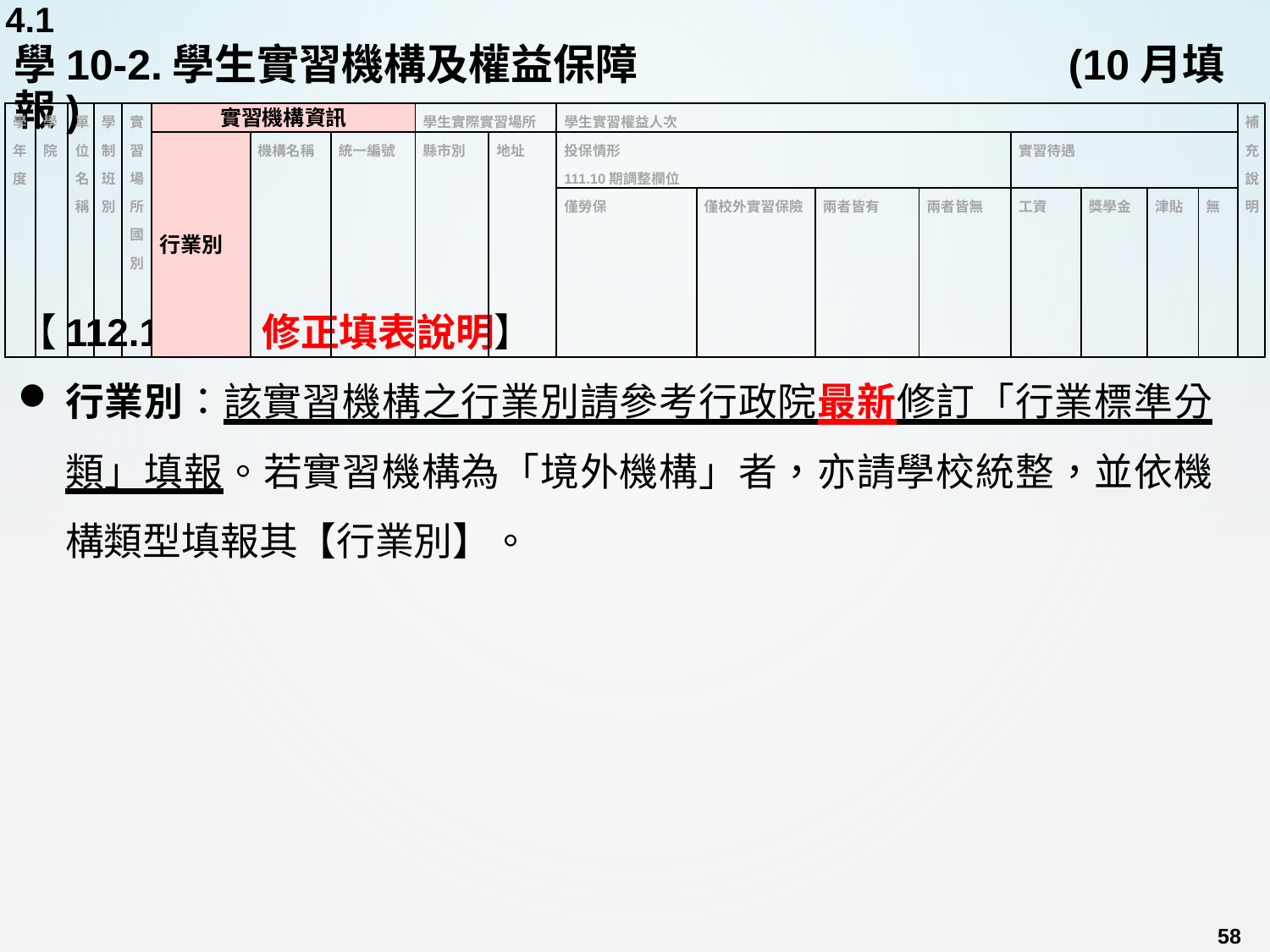

4.1
# 學10-2.學生實習機構及權益保障				   (10月填報)
| 學年度 | 學院 | 單位名稱 | 學制班別 | 實習場所國別 | 實習機構資訊 |  |  | 學生實際實習場所 |  | 學生實習權益人次 |  |  |  |  |  |  |  | 補充說明 |
| --- | --- | --- | --- | --- | --- | --- | --- | --- | --- | --- | --- | --- | --- | --- | --- | --- | --- | --- |
|  |  |  |  |  | 行業別 | 機構名稱 | 統一編號 | 縣市別 | 地址 | 投保情形 111.10期調整欄位 |  |  |  | 實習待遇 |  |  |  |  |
|  |  |  |  |  |  |  |  |  |  | 僅勞保 | 僅校外實習保險 | 兩者皆有 | 兩者皆無 | 工資 | 獎學金 | 津貼 | 無 |  |
【112.10期-修正填表說明】
行業別：該實習機構之行業別請參考行政院最新修訂「行業標準分類」填報。若實習機構為「境外機構」者，亦請學校統整，並依機構類型填報其【行業別】。